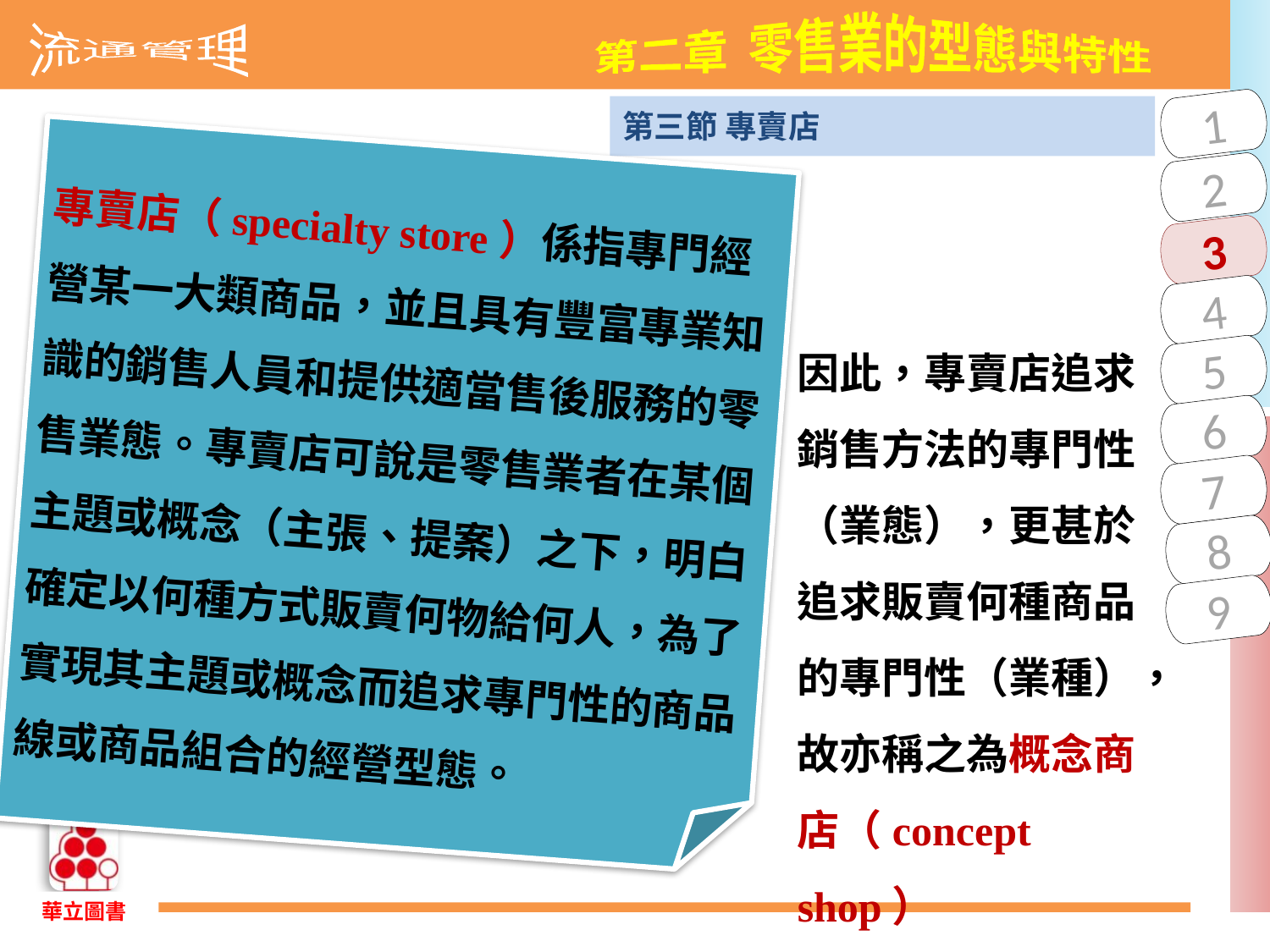

第三節 專賣店

專賣店（specialty store）係指專門經營某一大類商品，並且具有豐富專業知識的銷售人員和提供適當售後服務的零售業態。專賣店可說是零售業者在某個主題或概念（主張、提案）之下，明白確定以何種方式販賣何物給何人，為了實現其主題或概念而追求專門性的商品線或商品組合的經營型態。

因此，專賣店追求銷售方法的專門性（業態），更甚於追求販賣何種商品的專門性（業種），故亦稱之為概念商店（concept shop）